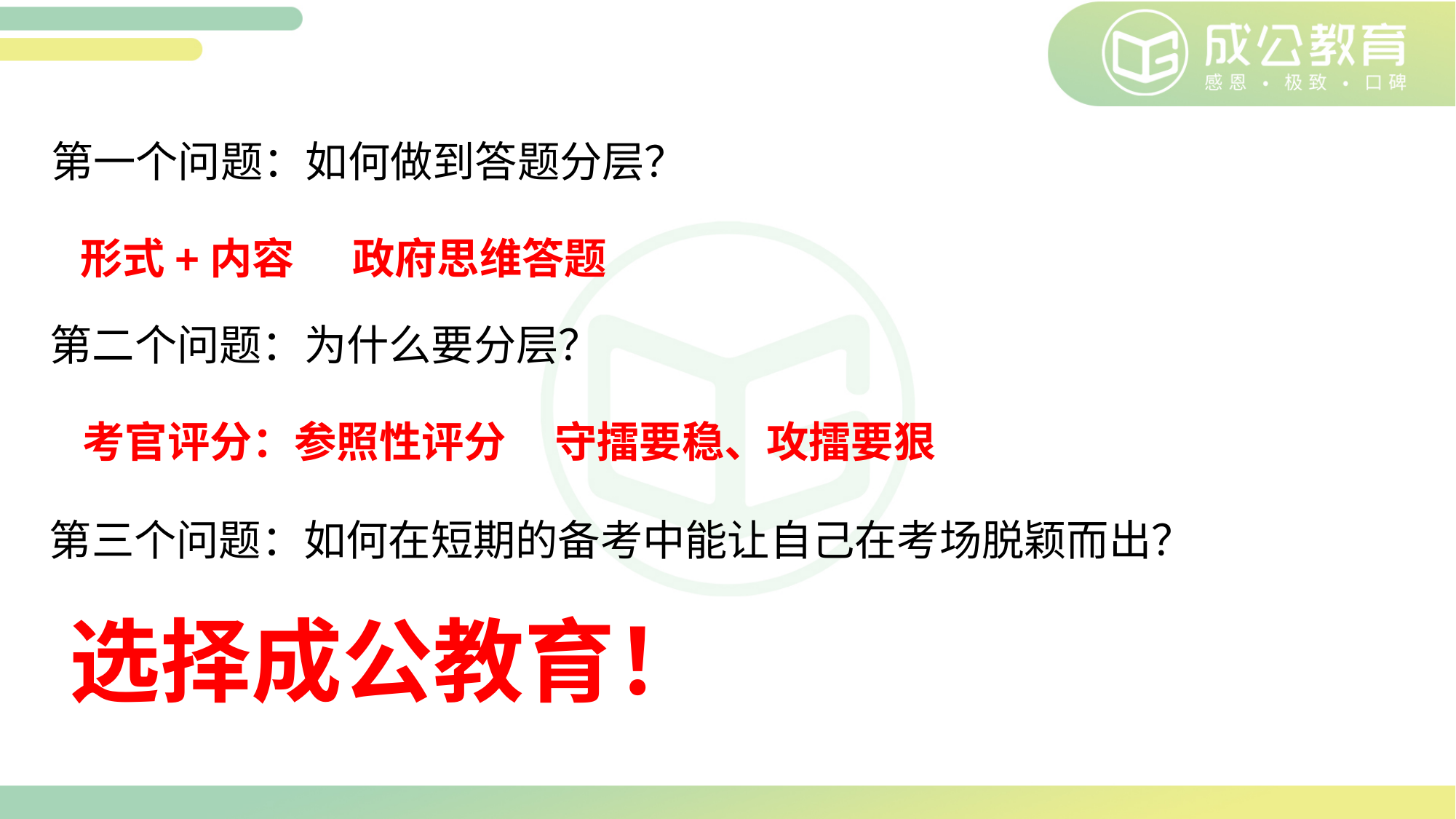

第一个问题：如何做到答题分层？
  形式+内容      政府思维答题
第二个问题：为什么要分层？
 考官评分：参照性评分     守擂要稳、攻擂要狠
第三个问题：如何在短期的备考中能让自己在考场脱颖而出？
 选择成公教育！